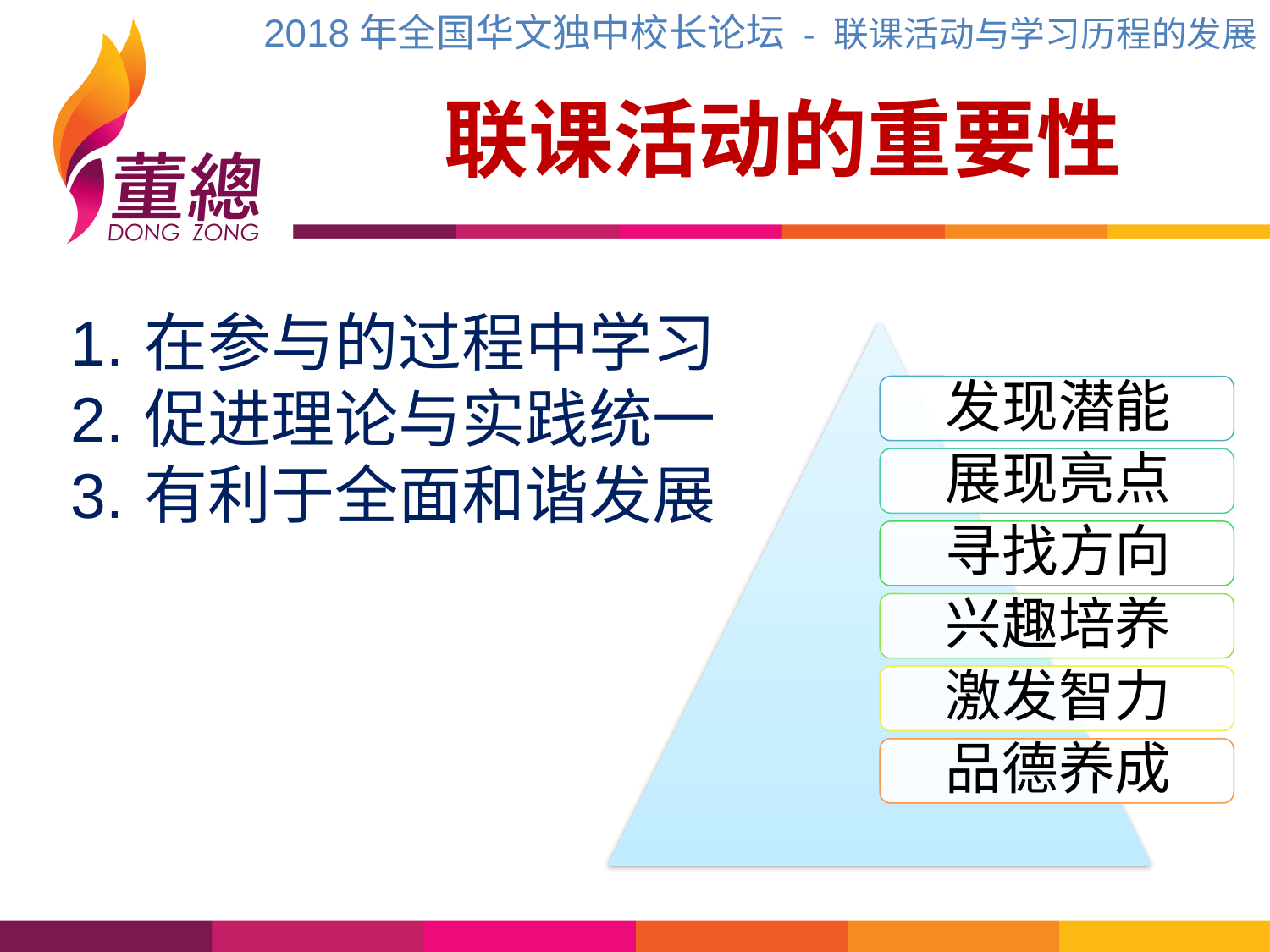

2018年全国华文独中校长论坛 - 联课活动与学习历程的发展
联课活动的重要性
在参与的过程中学习
促进理论与实践统一
有利于全面和谐发展
发现潜能
展现亮点
寻找方向
兴趣培养
激发智力
品德养成